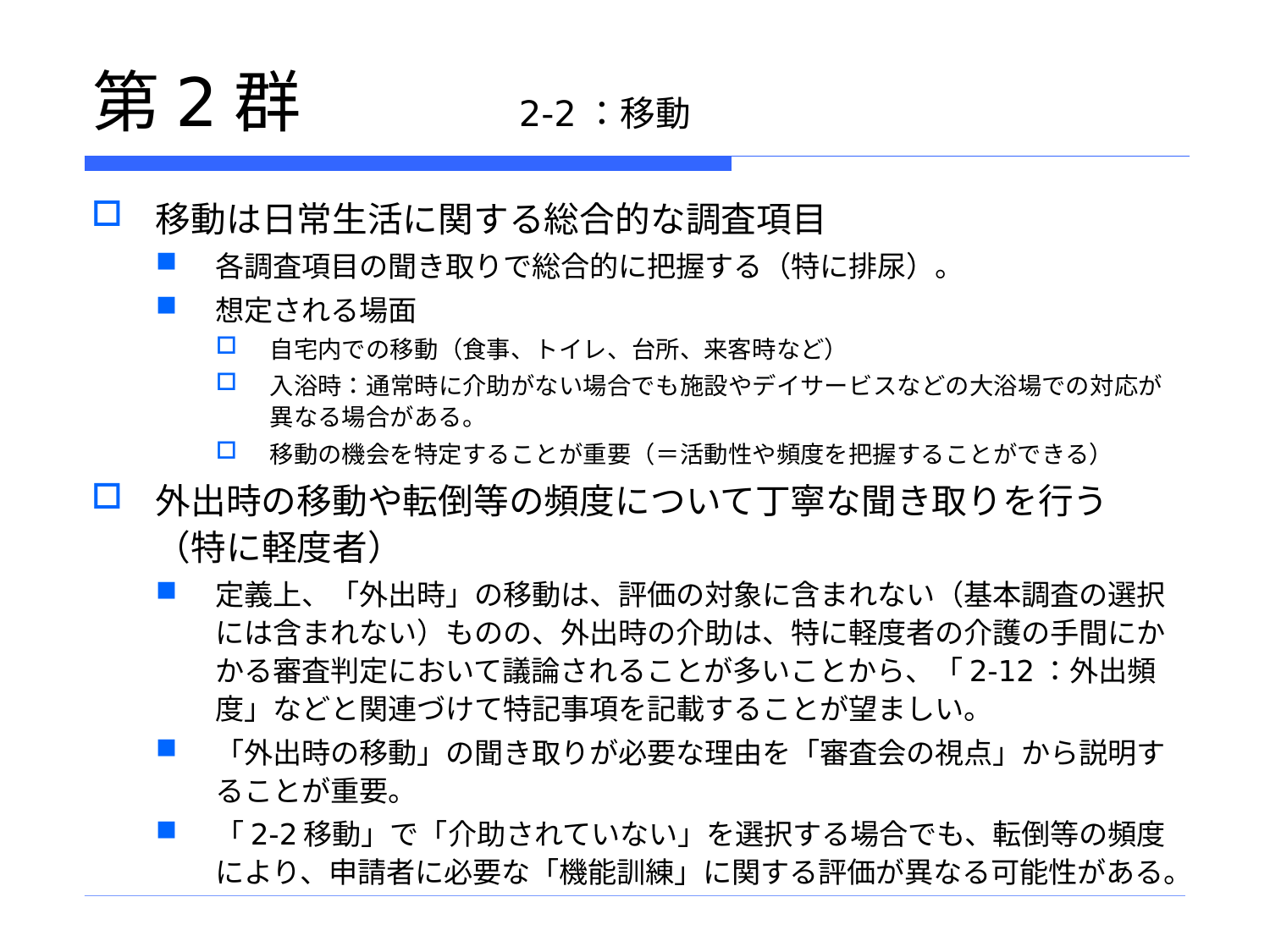

# 第2群　　　2-2：移動
移動は日常生活に関する総合的な調査項目
各調査項目の聞き取りで総合的に把握する（特に排尿）。
想定される場面
自宅内での移動（食事、トイレ、台所、来客時など）
入浴時：通常時に介助がない場合でも施設やデイサービスなどの大浴場での対応が異なる場合がある。
移動の機会を特定することが重要（＝活動性や頻度を把握することができる）
外出時の移動や転倒等の頻度について丁寧な聞き取りを行う（特に軽度者）
定義上、「外出時」の移動は、評価の対象に含まれない（基本調査の選択には含まれない）ものの、外出時の介助は、特に軽度者の介護の手間にかかる審査判定において議論されることが多いことから、「2-12：外出頻度」などと関連づけて特記事項を記載することが望ましい。
「外出時の移動」の聞き取りが必要な理由を「審査会の視点」から説明することが重要。
「2-2移動」で「介助されていない」を選択する場合でも、転倒等の頻度により、申請者に必要な「機能訓練」に関する評価が異なる可能性がある。